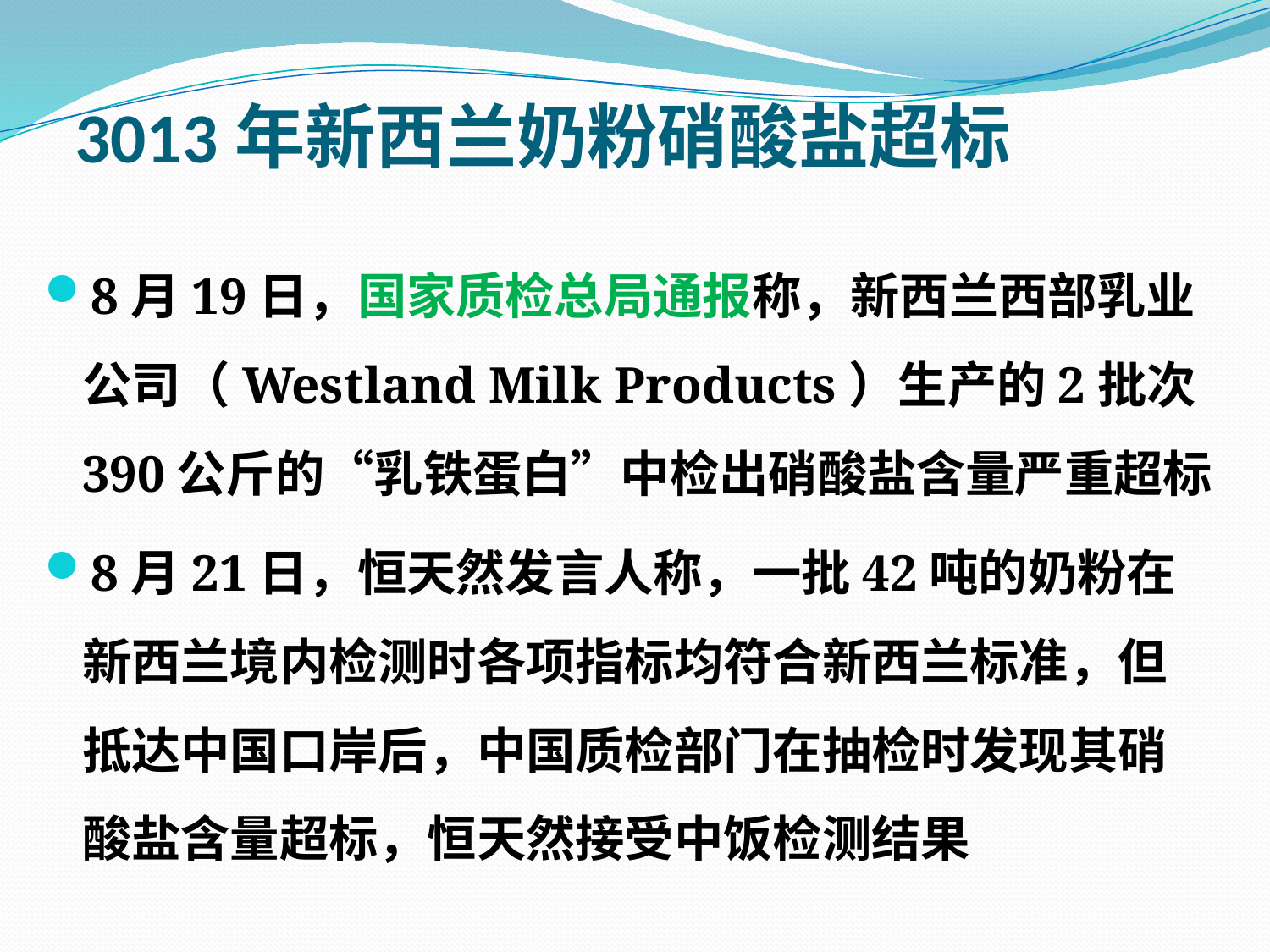

# 3013年新西兰奶粉硝酸盐超标
8月19日，国家质检总局通报称，新西兰西部乳业公司（Westland Milk Products）生产的2批次390公斤的“乳铁蛋白”中检出硝酸盐含量严重超标
8月21日，恒天然发言人称，一批42吨的奶粉在新西兰境内检测时各项指标均符合新西兰标准，但抵达中国口岸后，中国质检部门在抽检时发现其硝酸盐含量超标，恒天然接受中饭检测结果